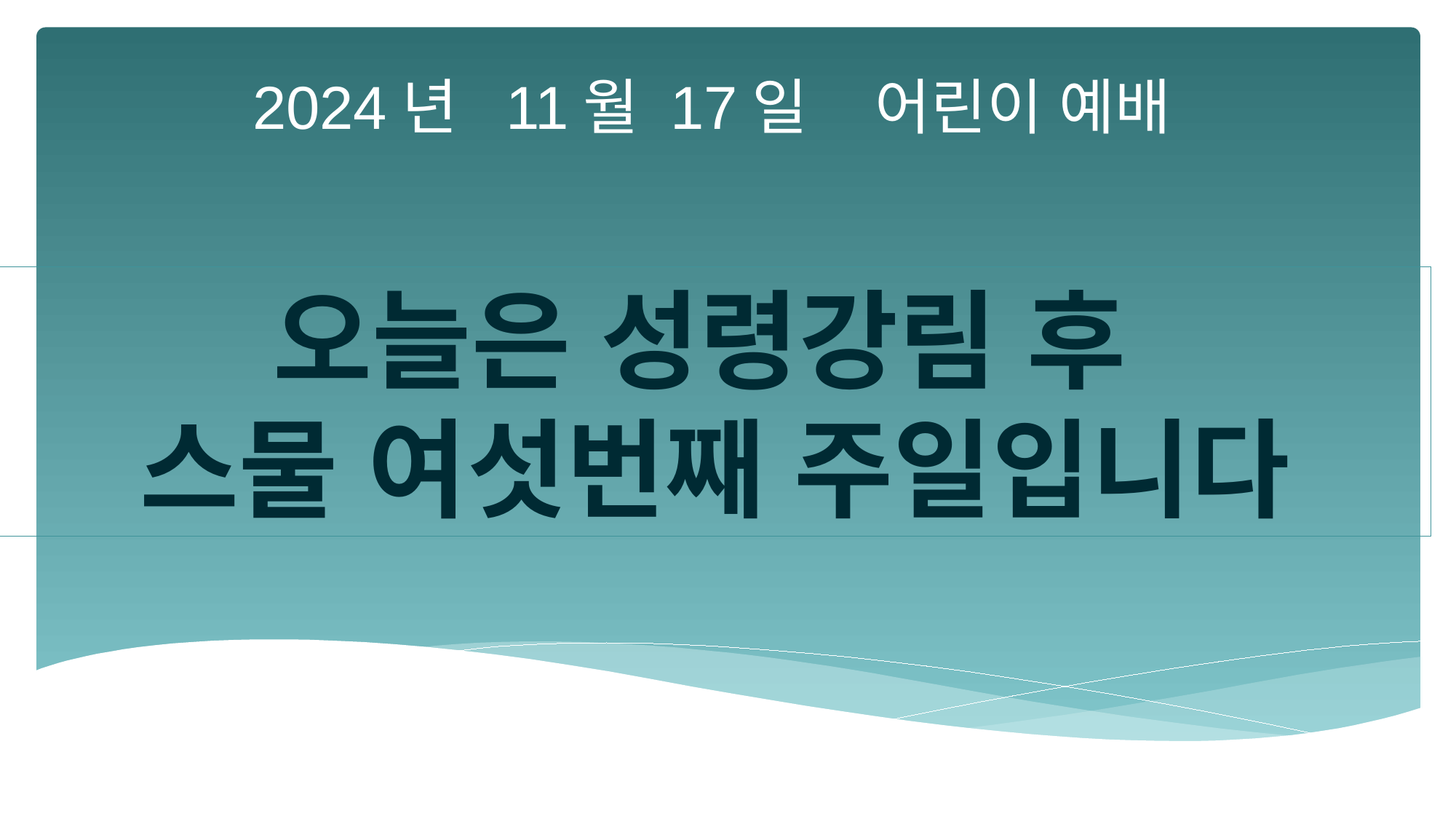

2024년  11월 17일    어린이 예배
오늘은 성령강림 후
스물 여섯번째 주일입니다